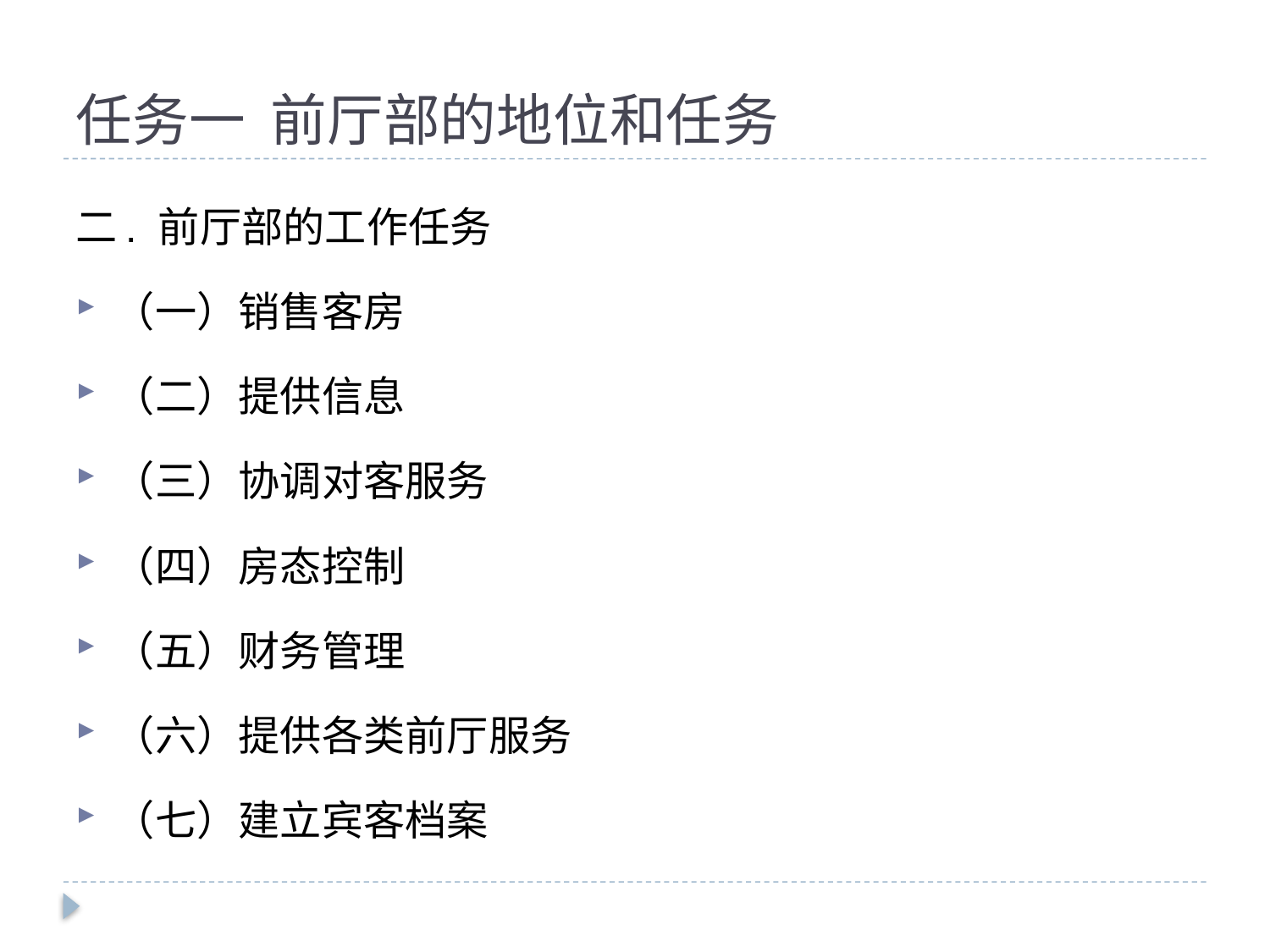

# 任务一  前厅部的地位和任务
二. 前厅部的工作任务
（一）销售客房
（二）提供信息
（三）协调对客服务
（四）房态控制
（五）财务管理
（六）提供各类前厅服务
（七）建立宾客档案